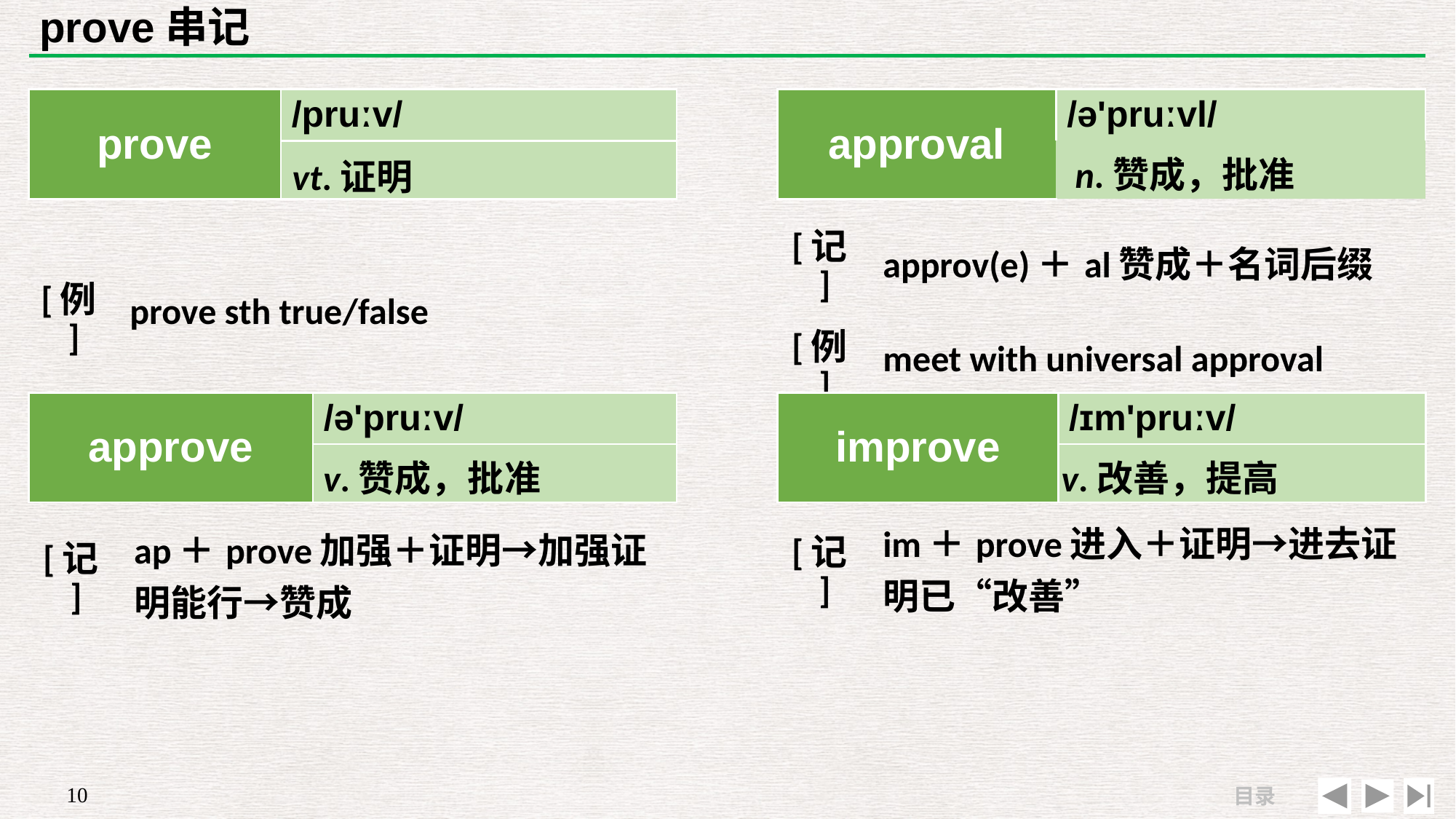

# prove串记

| prove | /pruːv/ |
| --- | --- |
|  |  |
| approval | /ə'pruːvl/ |
| --- | --- |
|  |  |
n.赞成，批准
vt.证明
| [记] | approv(e)＋al赞成＋名词后缀 |
| --- | --- |
| [例] | meet with universal approval |
|  |  |
| --- | --- |
| [例] | prove sth true/false |
| approve | /ə'pruːv/ |
| --- | --- |
|  |  |
| improve | /ɪm'pruːv/ |
| --- | --- |
|  |  |
v.改善，提高
v.赞成，批准
| [记] | im＋prove进入＋证明→进去证明已“改善” |
| --- | --- |
|  |  |
| [记] | ap＋prove加强＋证明→加强证明能行→赞成 |
| --- | --- |
|  |  |